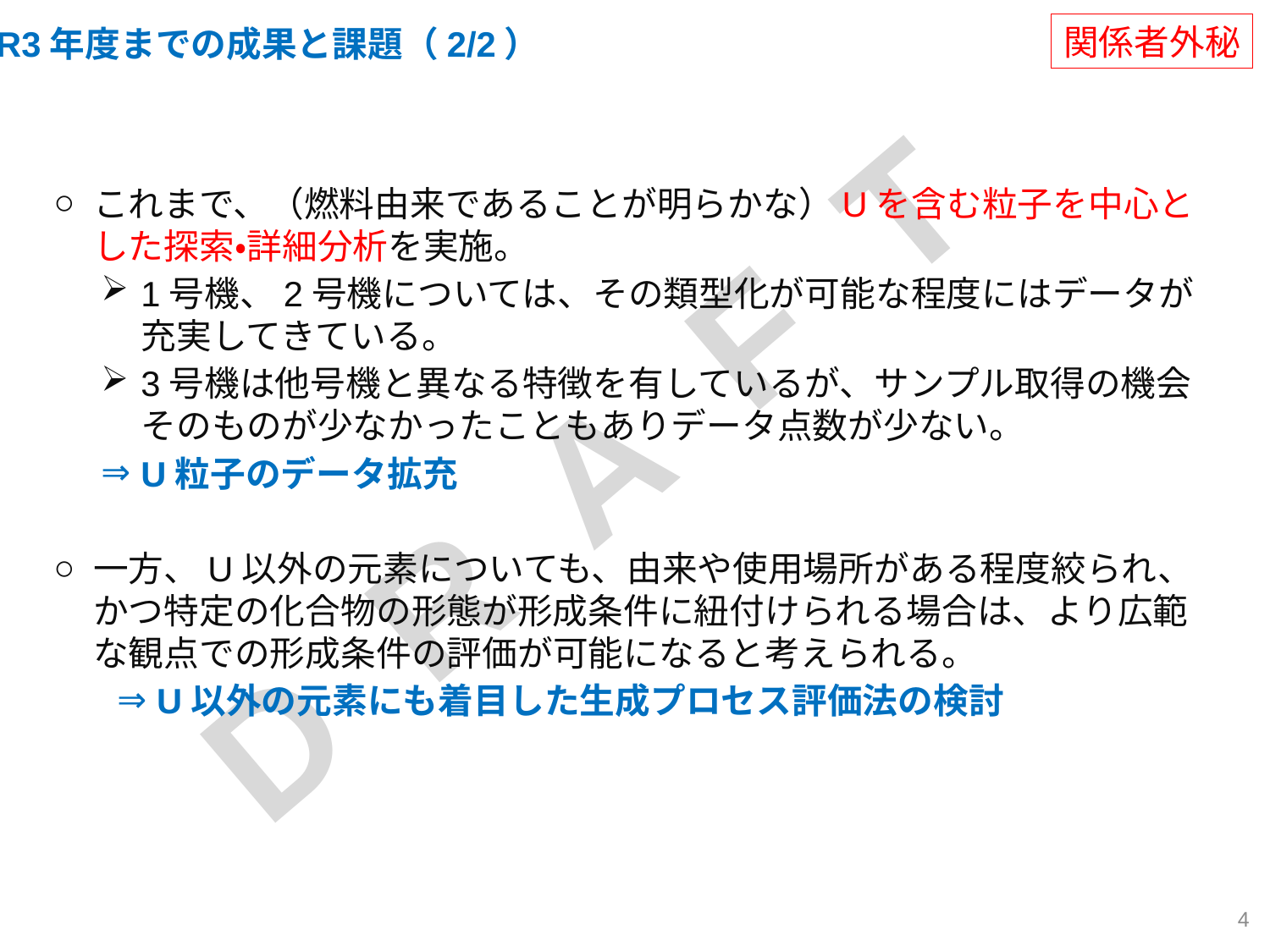

関係者外秘
R3年度までの成果と課題（2/2）
これまで、（燃料由来であることが明らかな）Uを含む粒子を中心とした探索・詳細分析を実施。
1号機、2号機については、その類型化が可能な程度にはデータが充実してきている。
3号機は他号機と異なる特徴を有しているが、サンプル取得の機会そのものが少なかったこともありデータ点数が少ない。
U粒子のデータ拡充

一方、U以外の元素についても、由来や使用場所がある程度絞られ、かつ特定の化合物の形態が形成条件に紐付けられる場合は、より広範な観点での形成条件の評価が可能になると考えられる。
U以外の元素にも着目した生成プロセス評価法の検討
4